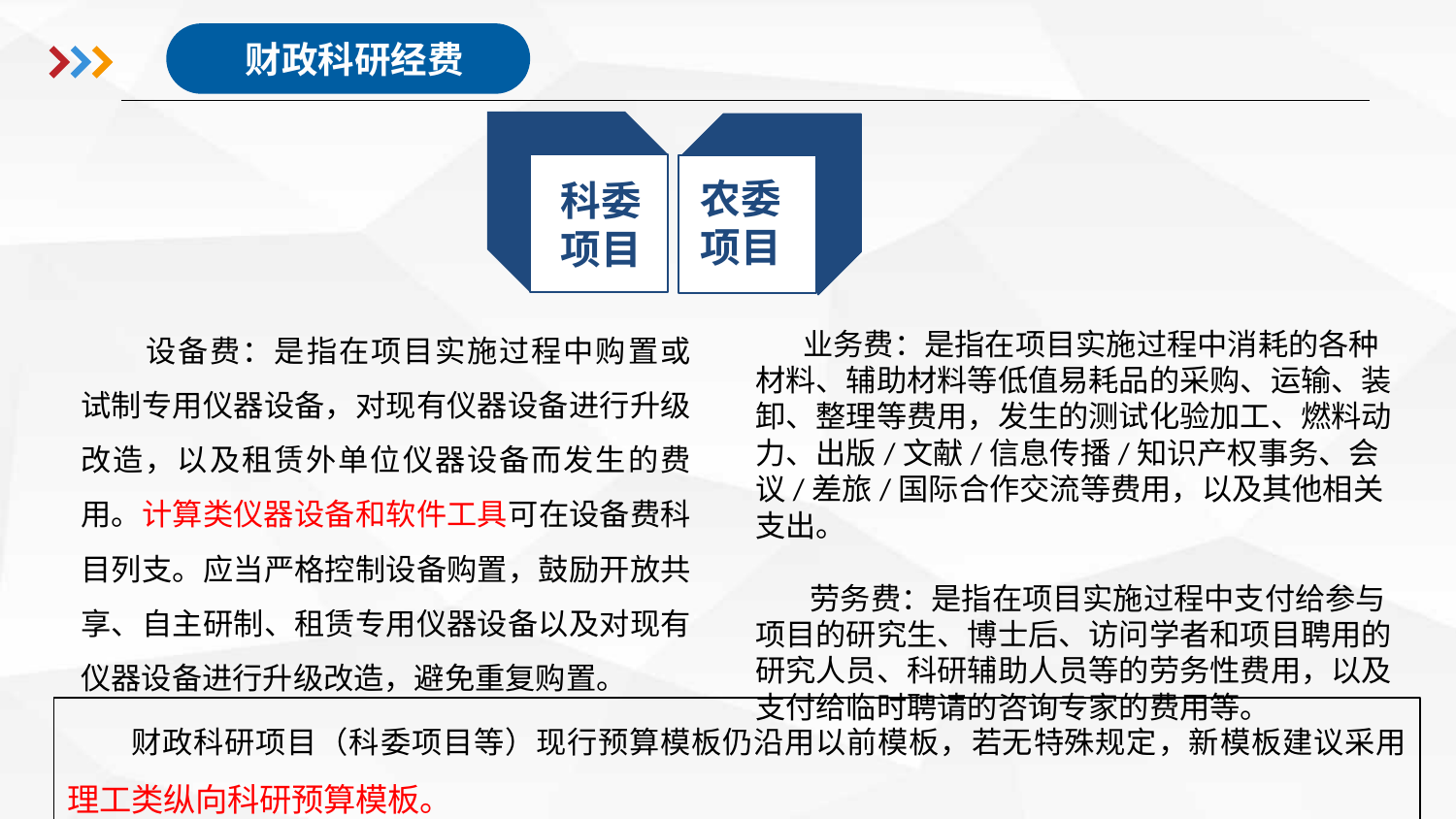

财政科研经费

科委
项目

农委
项目
设备费：是指在项目实施过程中购置或试制专用仪器设备，对现有仪器设备进行升级改造，以及租赁外单位仪器设备而发生的费用。计算类仪器设备和软件工具可在设备费科目列支。应当严格控制设备购置，鼓励开放共享、自主研制、租赁专用仪器设备以及对现有仪器设备进行升级改造，避免重复购置。
      业务费：是指在项目实施过程中消耗的各种材料、辅助材料等低值易耗品的采购、运输、装卸、整理等费用，发生的测试化验加工、燃料动力、出版/文献/信息传播/知识产权事务、会议/差旅/国际合作交流等费用，以及其他相关支出。

       劳务费：是指在项目实施过程中支付给参与项目的研究生、博士后、访问学者和项目聘用的研究人员、科研辅助人员等的劳务性费用，以及支付给临时聘请的咨询专家的费用等。

财政科研项目（科委项目等）现行预算模板仍沿用以前模板，若无特殊规定，新模板建议采用理工类纵向科研预算模板。